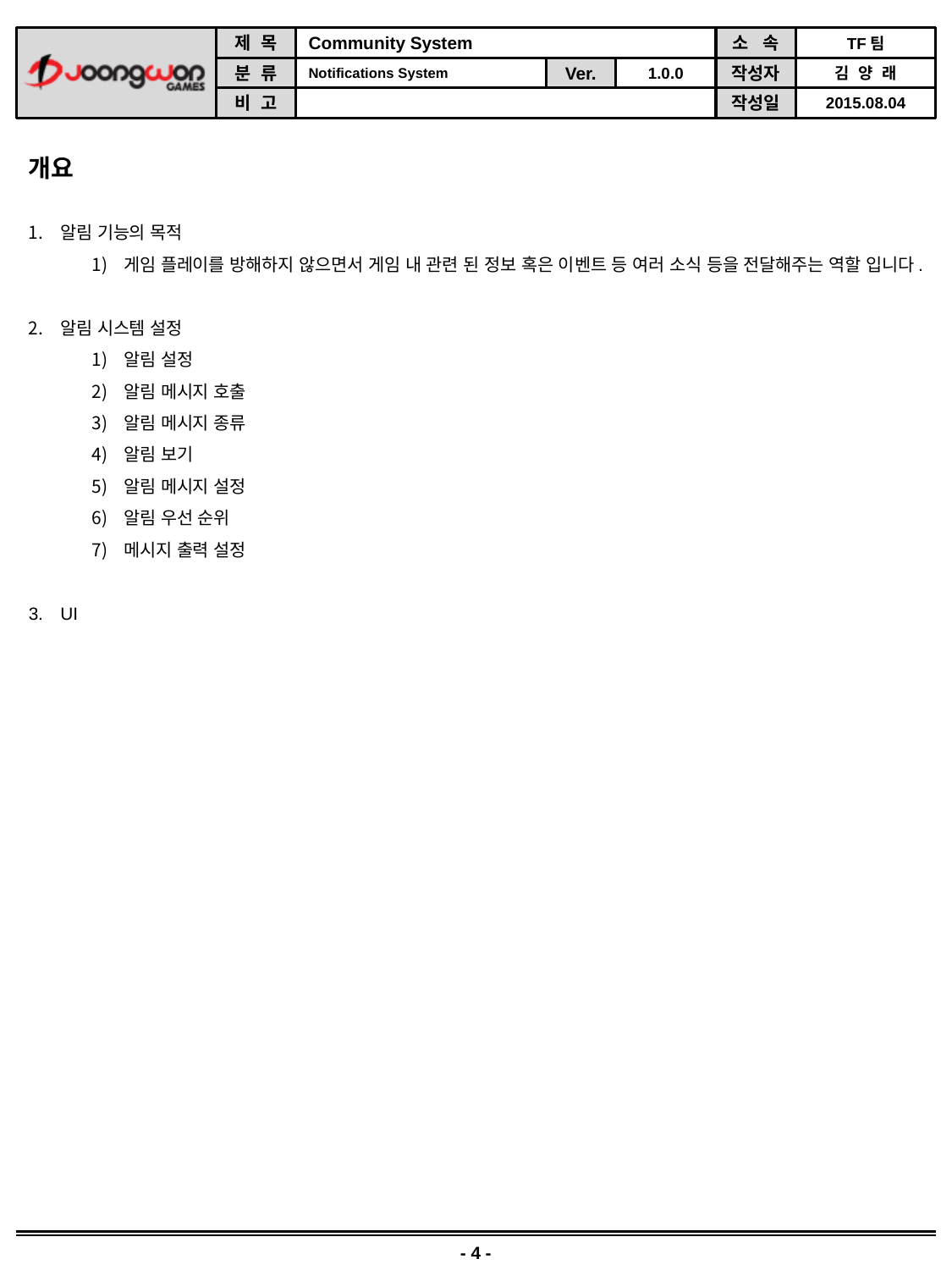

개요
알림 기능의 목적
게임 플레이를 방해하지 않으면서 게임 내 관련 된 정보 혹은 이벤트 등 여러 소식 등을 전달해주는 역할 입니다.

알림 시스템 설정
알림 설정
알림 메시지 호출
알림 메시지 종류
알림 보기
알림 메시지 설정
알림 우선 순위
메시지 출력 설정

UI
- 4 -